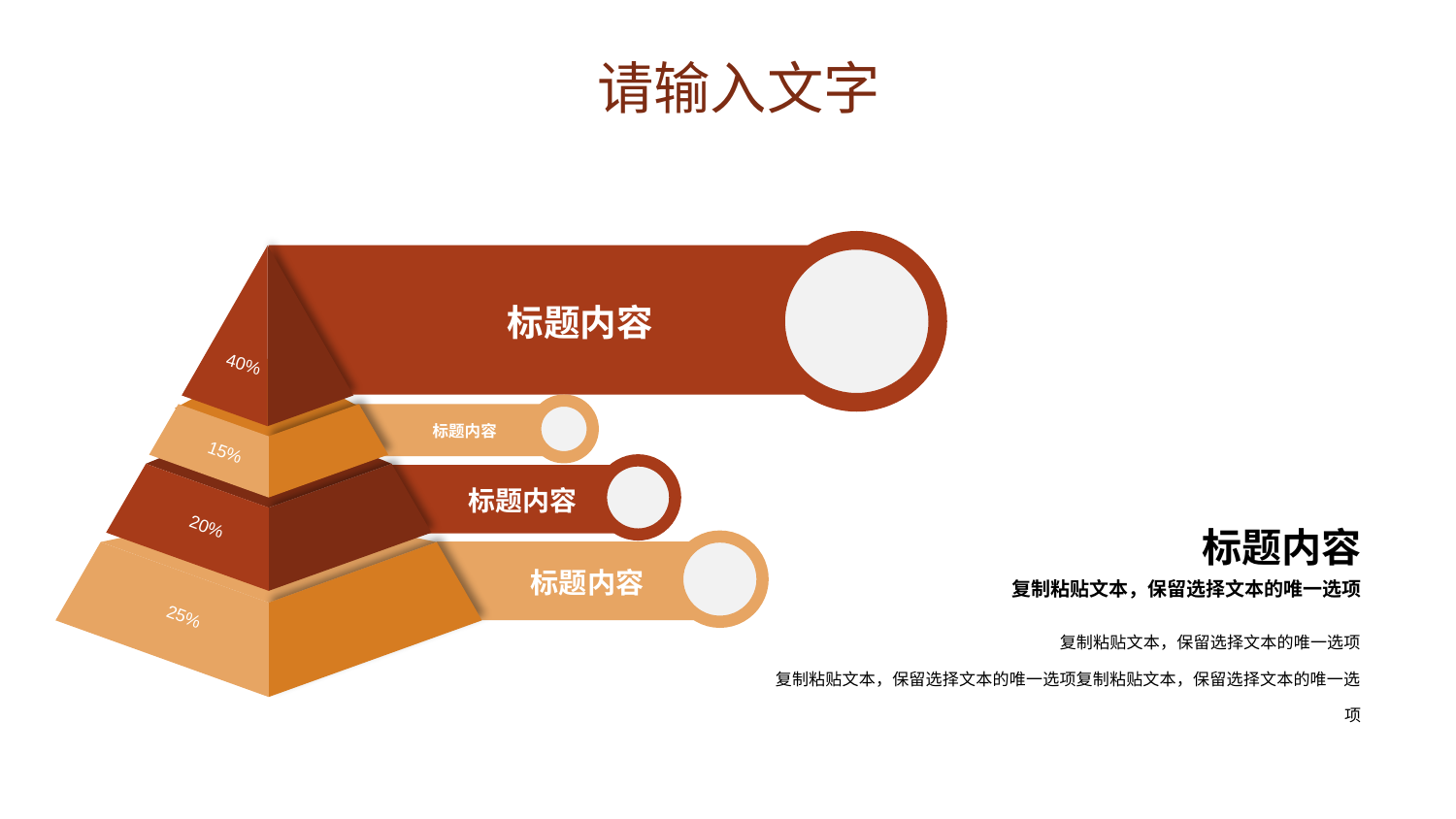

标题内容

40%

标题内容

15%
标题内容

20%
标题内容

25%
标题内容
复制粘贴文本，保留选择文本的唯一选项
复制粘贴文本，保留选择文本的唯一选项
复制粘贴文本，保留选择文本的唯一选项复制粘贴文本，保留选择文本的唯一选项